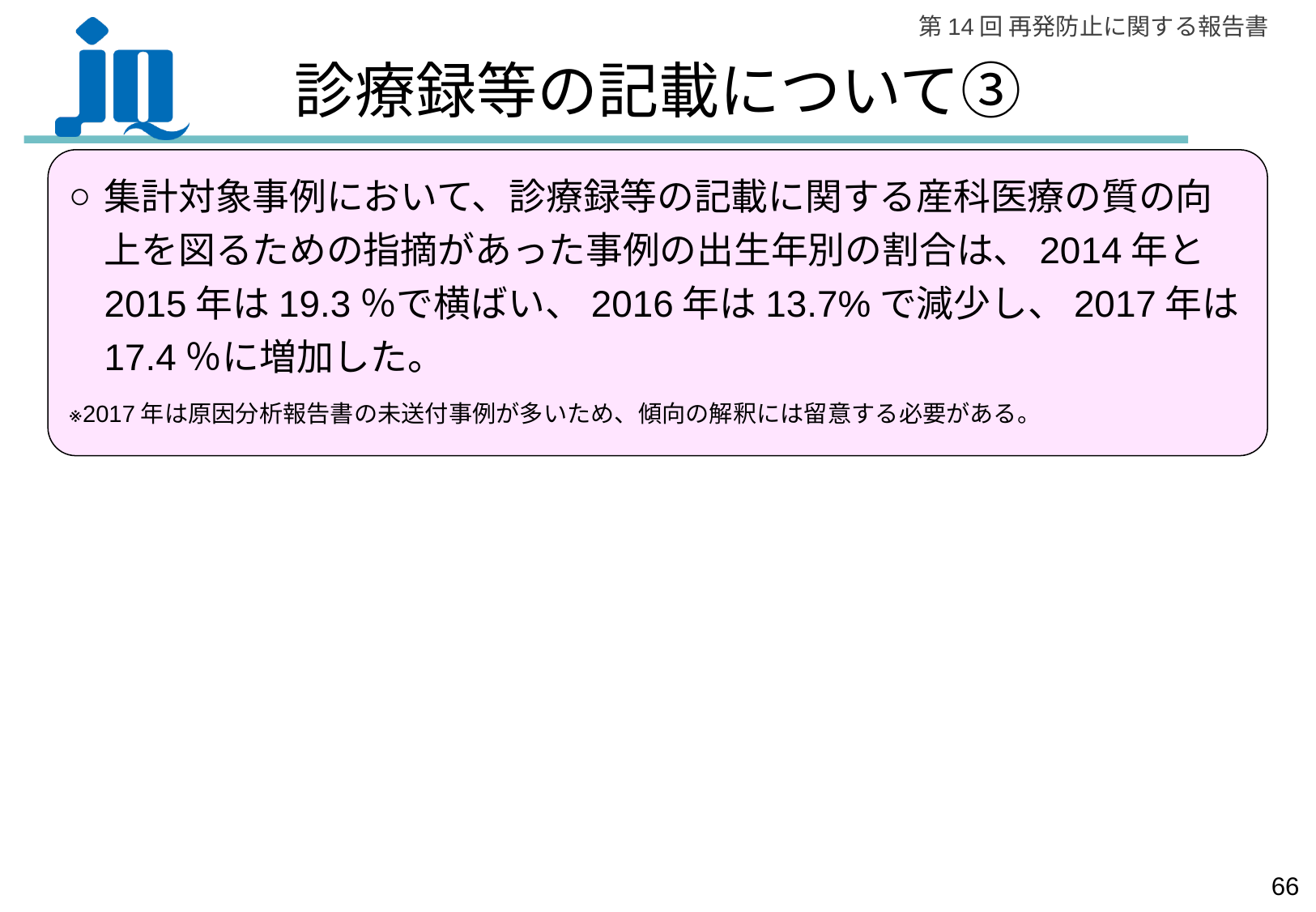

# 診療録等の記載について③
集計対象事例において、診療録等の記載に関する産科医療の質の向上を図るための指摘があった事例の出生年別の割合は、2014年と2015年は19.3％で横ばい、2016年は13.7%で減少し、2017年は17.4％に増加した。
※2017年は原因分析報告書の未送付事例が多いため、傾向の解釈には留意する必要がある。
66